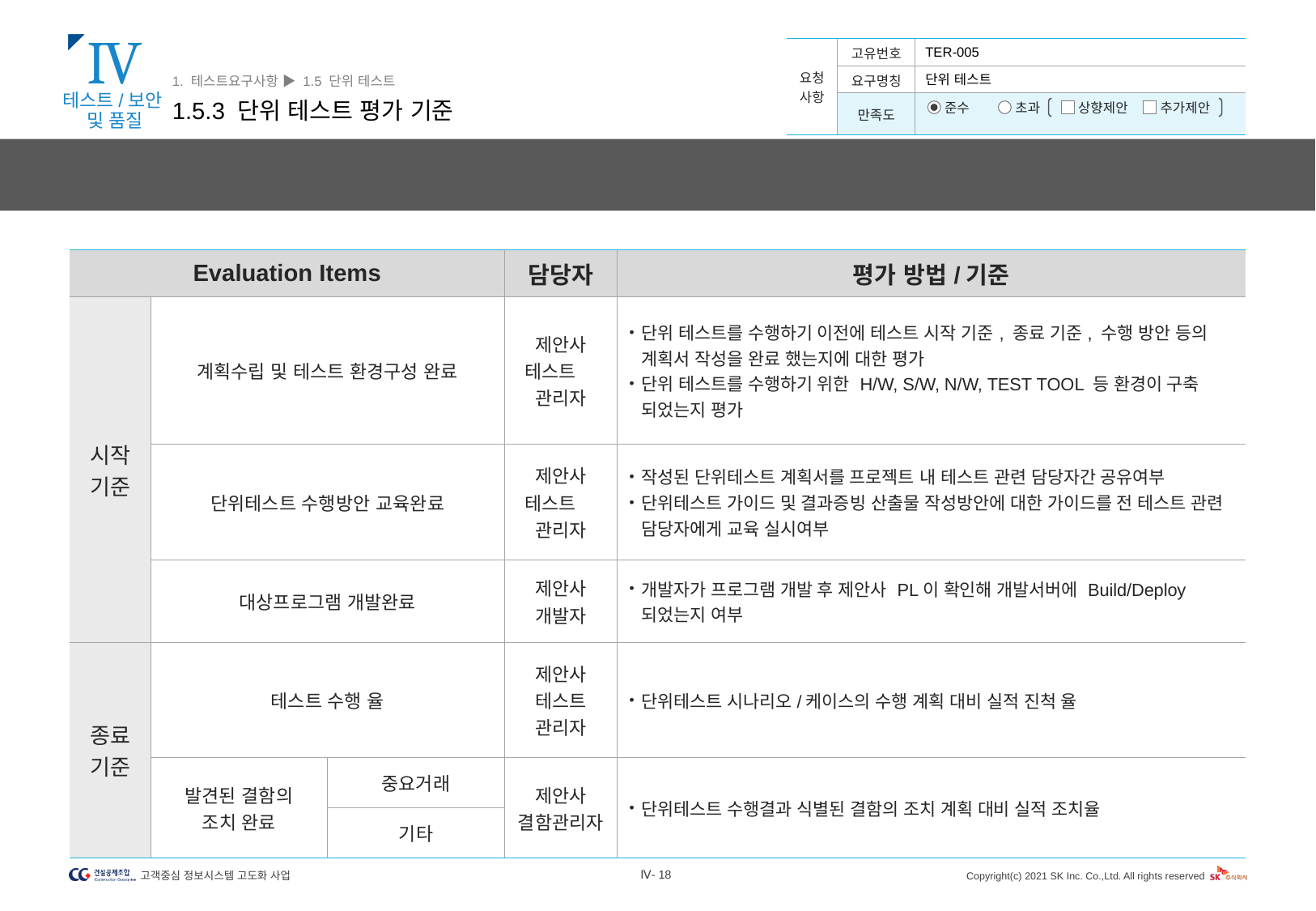

Ⅳ

테스트/보안
및 품질

1. 테스트요구사항 ▶ 1.5 단위 테스트
1.5.3 단위 테스트 평가 기준
TER-005
단위 테스트

단위 테스트의 종료 기준은 진척 및 결함 조치가 완료된 시점에서 고객사 확인을 통해 통합테스트 진입을 결정합니다.
| Evaluation Items |  |  | 담당자 | 평가 방법/기준 |
| --- | --- | --- | --- | --- |
| 시작 기준 | 계획수립 및 테스트 환경구성 완료 |  | 제안사 테스트 관리자 | 단위 테스트를 수행하기 이전에 테스트 시작 기준, 종료 기준, 수행 방안 등의 계획서 작성을 완료 했는지에 대한 평가 단위 테스트를 수행하기 위한 H/W, S/W, N/W, TEST TOOL 등 환경이 구축 되었는지 평가 |
|  | 단위테스트 수행방안 교육완료 |  | 제안사 테스트 관리자 | 작성된 단위테스트 계획서를 프로젝트 내 테스트 관련 담당자간 공유여부 단위테스트 가이드 및 결과증빙 산출물 작성방안에 대한 가이드를 전 테스트 관련 담당자에게 교육 실시여부 |
|  | 대상프로그램 개발완료 |  | 제안사 개발자 | 개발자가 프로그램 개발 후 제안사 PL이 확인해 개발서버에 Build/Deploy 되었는지 여부 |
| 종료 기준 | 테스트 수행 율 |  | 제안사 테스트 관리자 | 단위테스트 시나리오/케이스의 수행 계획 대비 실적 진척 율 |
|  | 발견된 결함의 조치 완료 | 중요거래 | 제안사 결함관리자 | 단위테스트 수행결과 식별된 결함의 조치 계획 대비 실적 조치율 |
|  |  | 기타 |  |  |